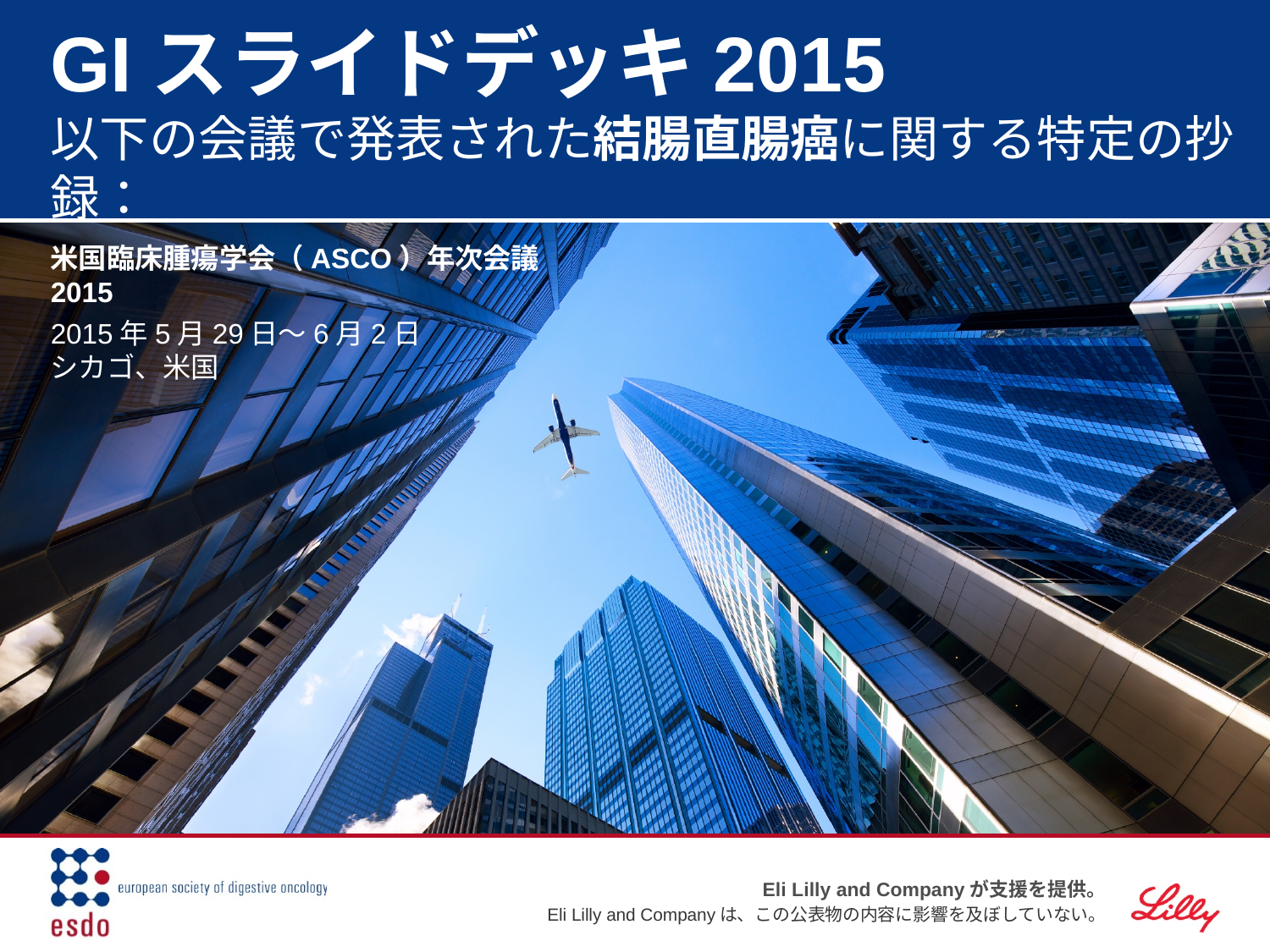

# GIスライドデッキ2015 以下の会議で発表された結腸直腸癌に関する特定の抄録：
米国臨床腫瘍学会（ASCO）年次会議2015
2015年5月29日～6月2日
シカゴ、米国